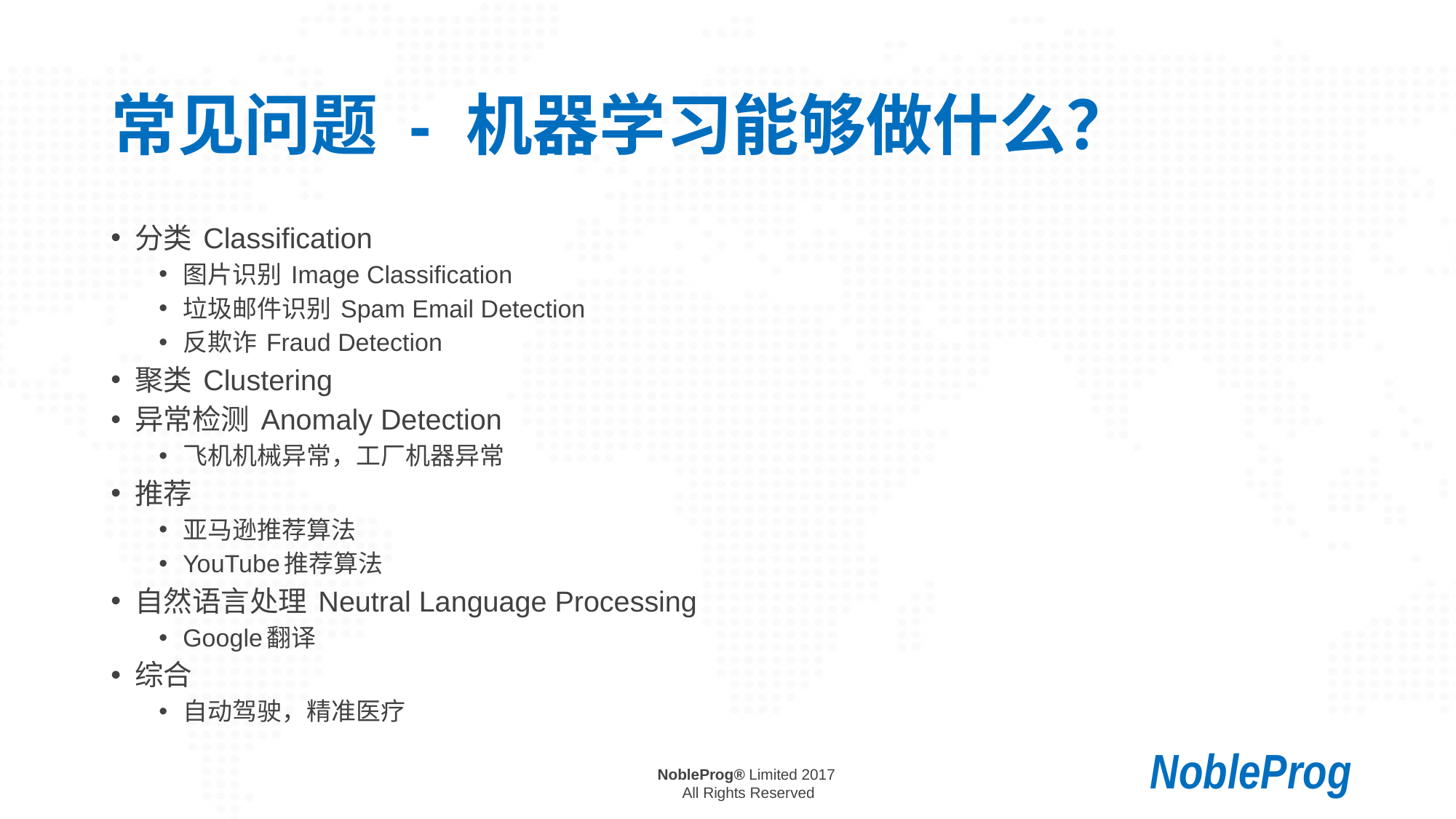

# 常见问题 - 机器学习能够做什么？
分类 Classification
图片识别 Image Classification
垃圾邮件识别 Spam Email Detection
反欺诈 Fraud Detection
聚类 Clustering
异常检测 Anomaly Detection
飞机机械异常，工厂机器异常
推荐
亚马逊推荐算法
YouTube推荐算法
自然语言处理 Neutral Language Processing
Google翻译
综合
自动驾驶，精准医疗